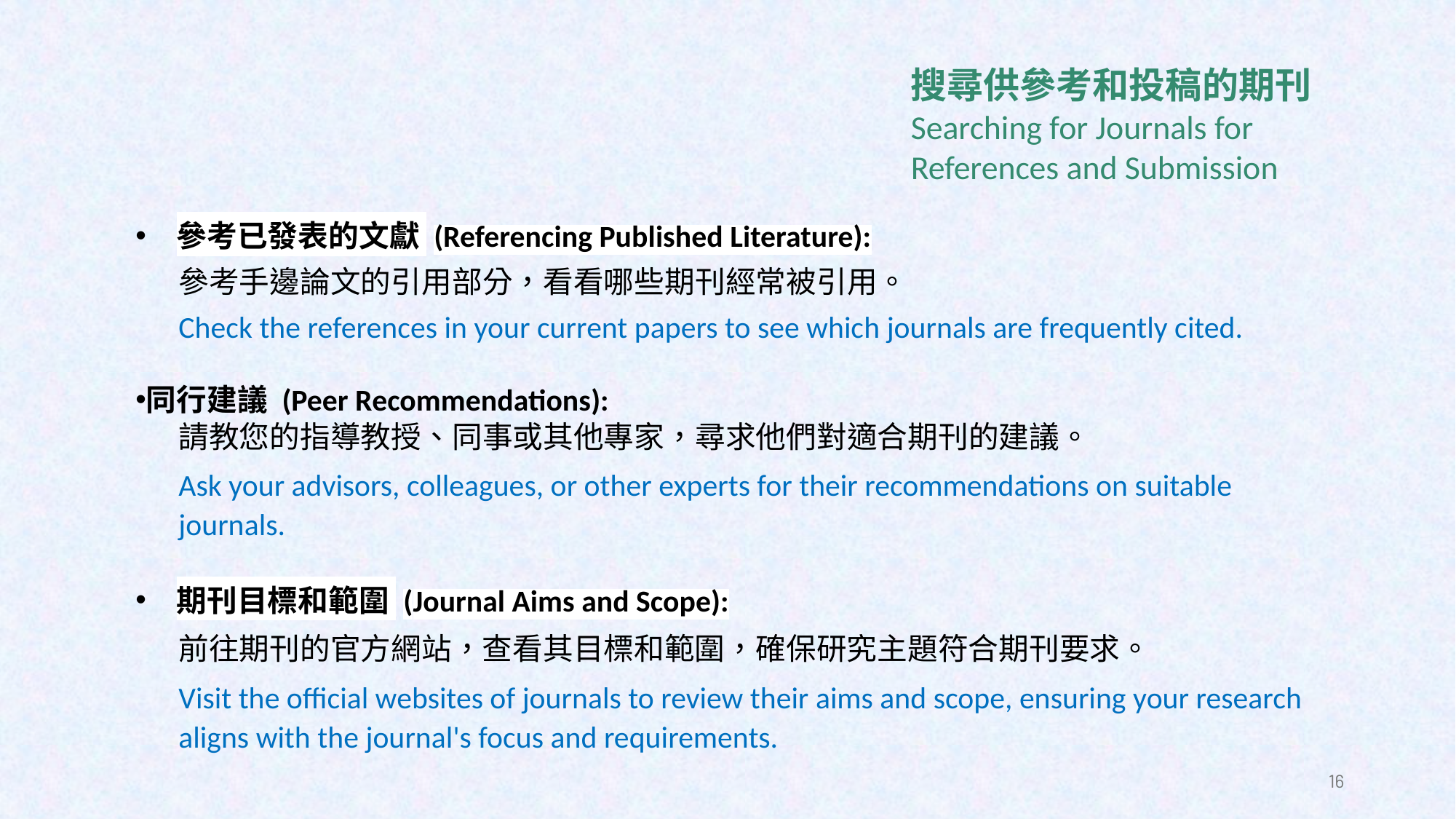

搜尋供參考和投稿的期刊
Searching for Journals for References and Submission
參考已發表的文獻 (Referencing Published Literature):
參考手邊論文的引用部分，看看哪些期刊經常被引用。
Check the references in your current papers to see which journals are frequently cited.
同行建議 (Peer Recommendations):
請教您的指導教授、同事或其他專家，尋求他們對適合期刊的建議。
Ask your advisors, colleagues, or other experts for their recommendations on suitable journals.
期刊目標和範圍 (Journal Aims and Scope):
前往期刊的官方網站，查看其目標和範圍，確保研究主題符合期刊要求。
Visit the official websites of journals to review their aims and scope, ensuring your research aligns with the journal's focus and requirements.
16